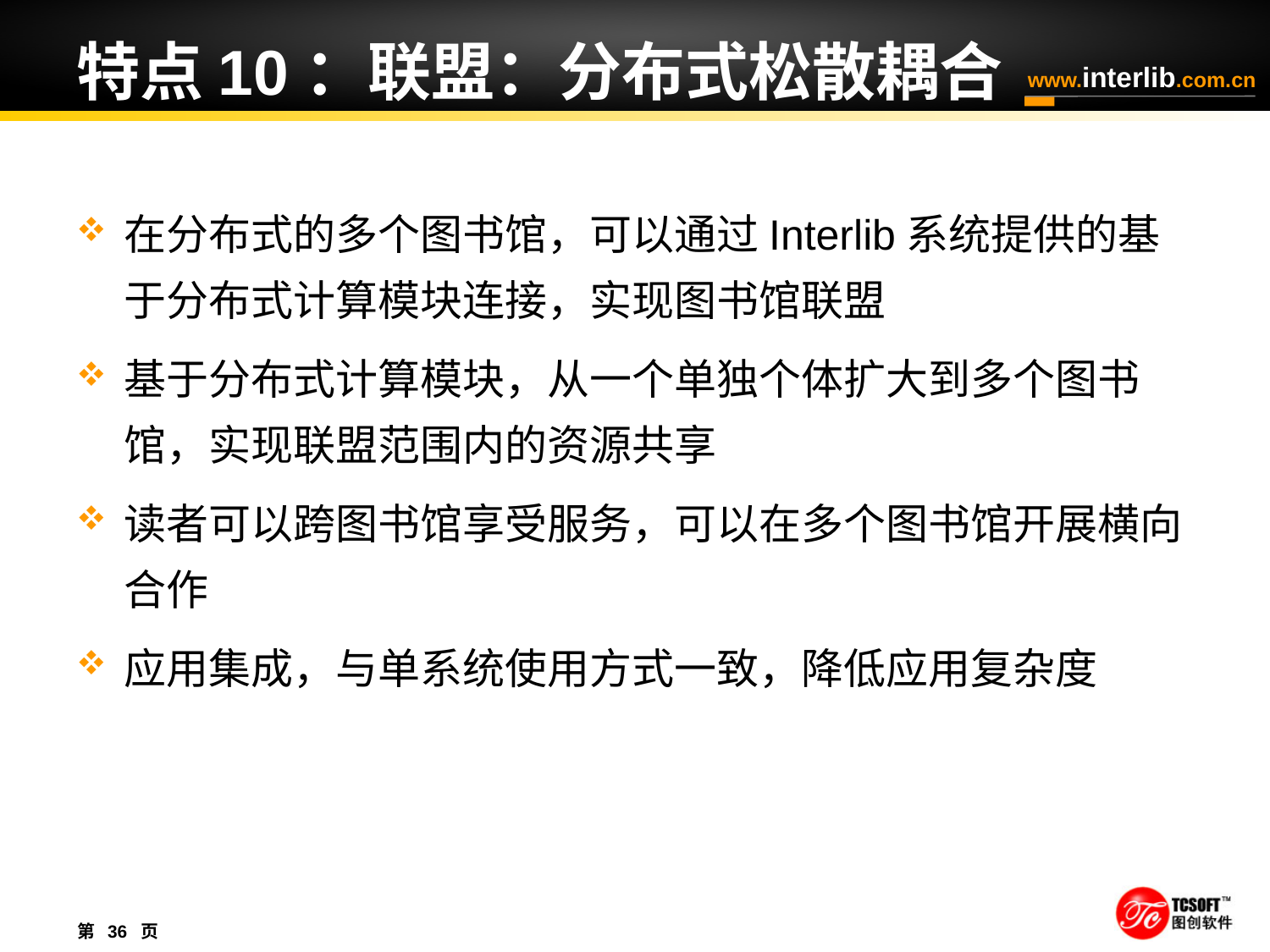

# 特点10：联盟：分布式松散耦合
在分布式的多个图书馆，可以通过Interlib系统提供的基于分布式计算模块连接，实现图书馆联盟
基于分布式计算模块，从一个单独个体扩大到多个图书馆，实现联盟范围内的资源共享
读者可以跨图书馆享受服务，可以在多个图书馆开展横向合作
应用集成，与单系统使用方式一致，降低应用复杂度